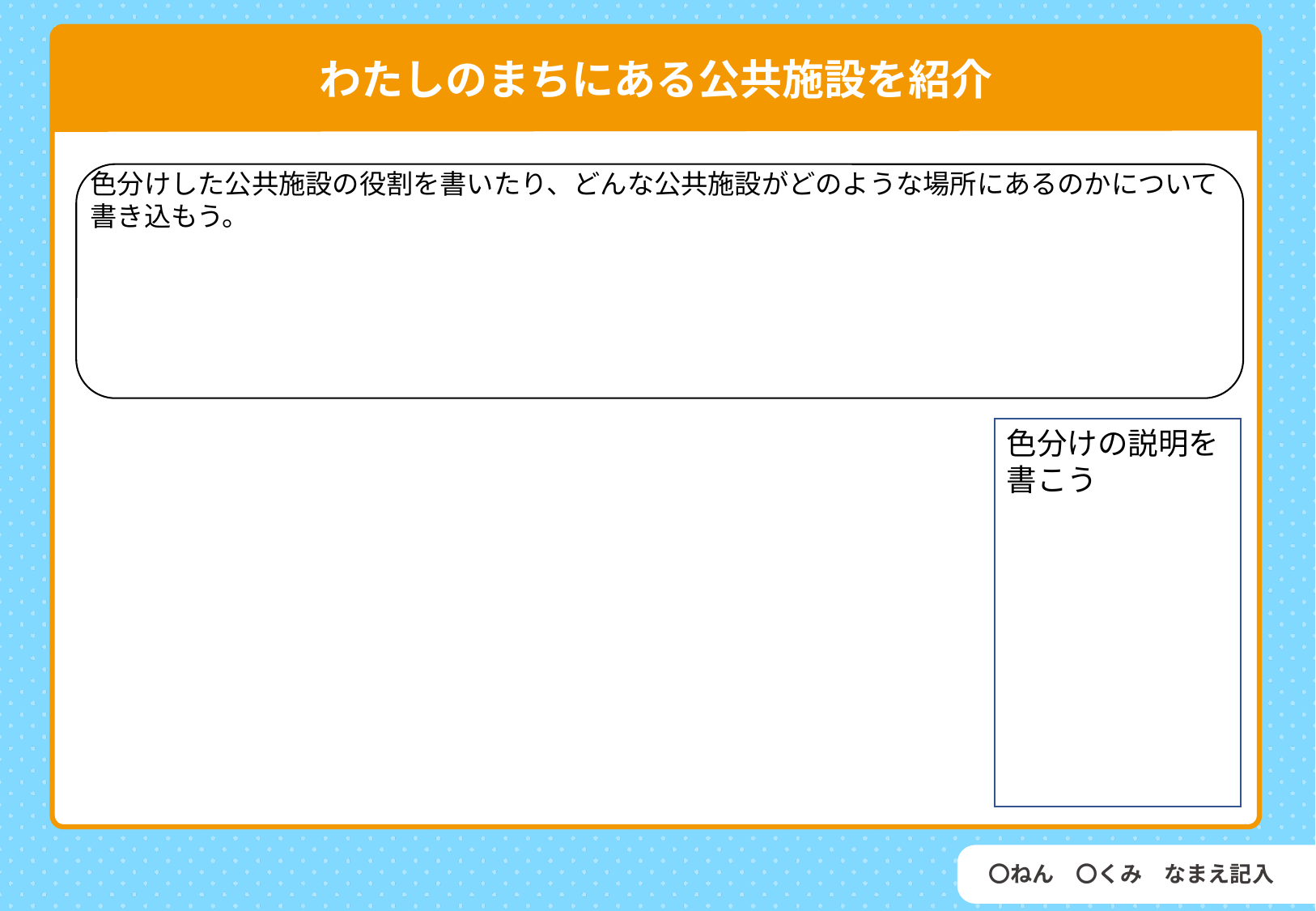

わたしのまちにある公共施設を紹介

色分けした公共施設の役割を書いたり、どんな公共施設がどのような場所にあるのかについて書き込もう。

色分けの説明を書こう
発見

〇ねん　〇くみ　なまえ記入